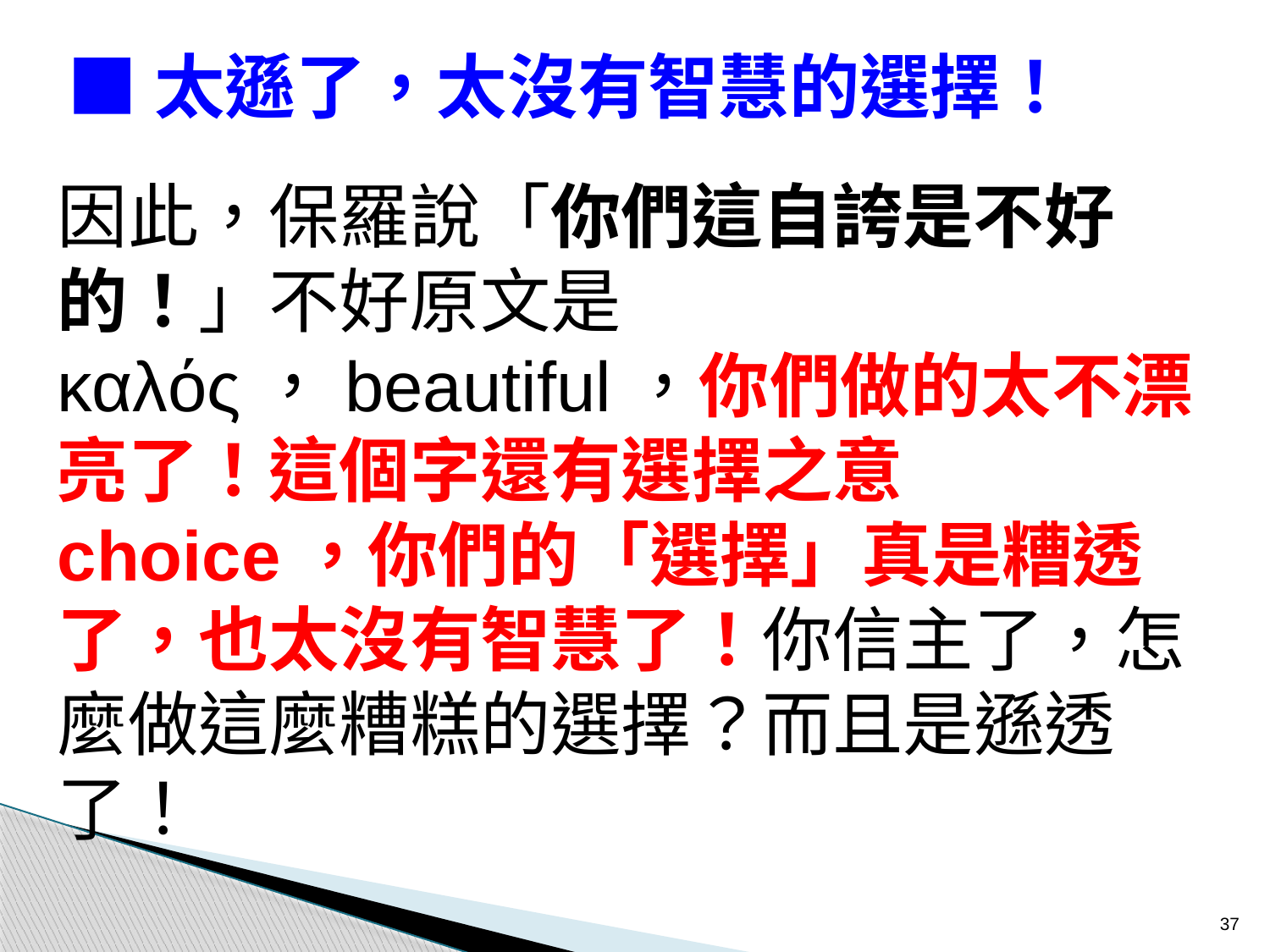

■太遜了，太沒有智慧的選擇！
因此，保羅說「你們這自誇是不好的！」不好原文是καλός，beautiful，你們做的太不漂亮了！這個字還有選擇之意choice，你們的「選擇」真是糟透了，也太沒有智慧了！你信主了，怎麼做這麼糟糕的選擇？而且是遜透了！
37